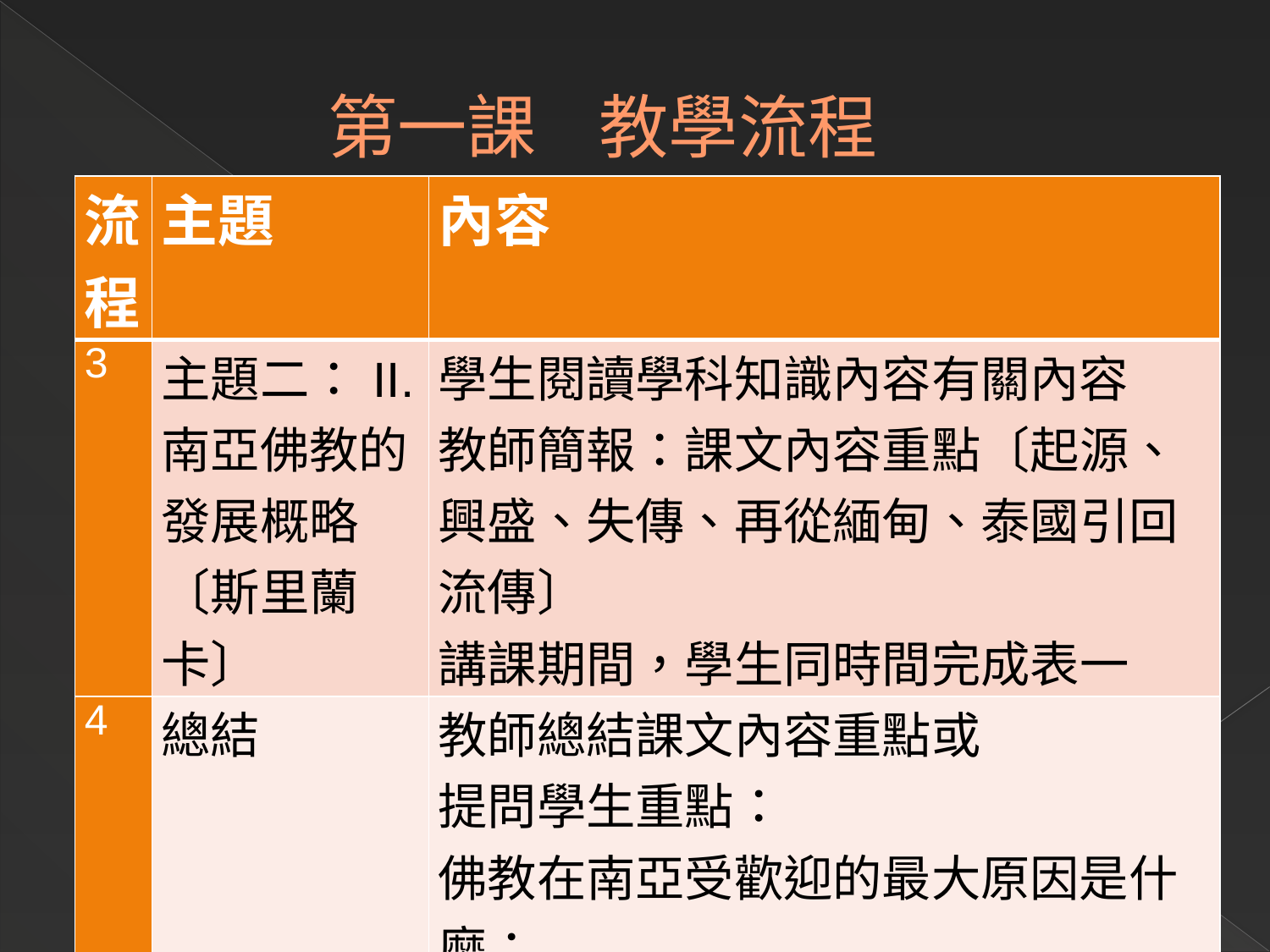

# 第一課    教學流程
| 流程 | 主題 | 內容 |
| --- | --- | --- |
| 3 | 主題二：II. 南亞佛教的發展概略〔斯里蘭卡〕 | 學生閱讀學科知識內容有關內容 教師簡報：課文內容重點〔起源、興盛、失傳、再從緬甸、泰國引回流傳〕 講課期間，學生同時間完成表一 |
| 4 | 總結 | 教師總結課文內容重點或 提問學生重點： 佛教在南亞受歡迎的最大原因是什麼： |